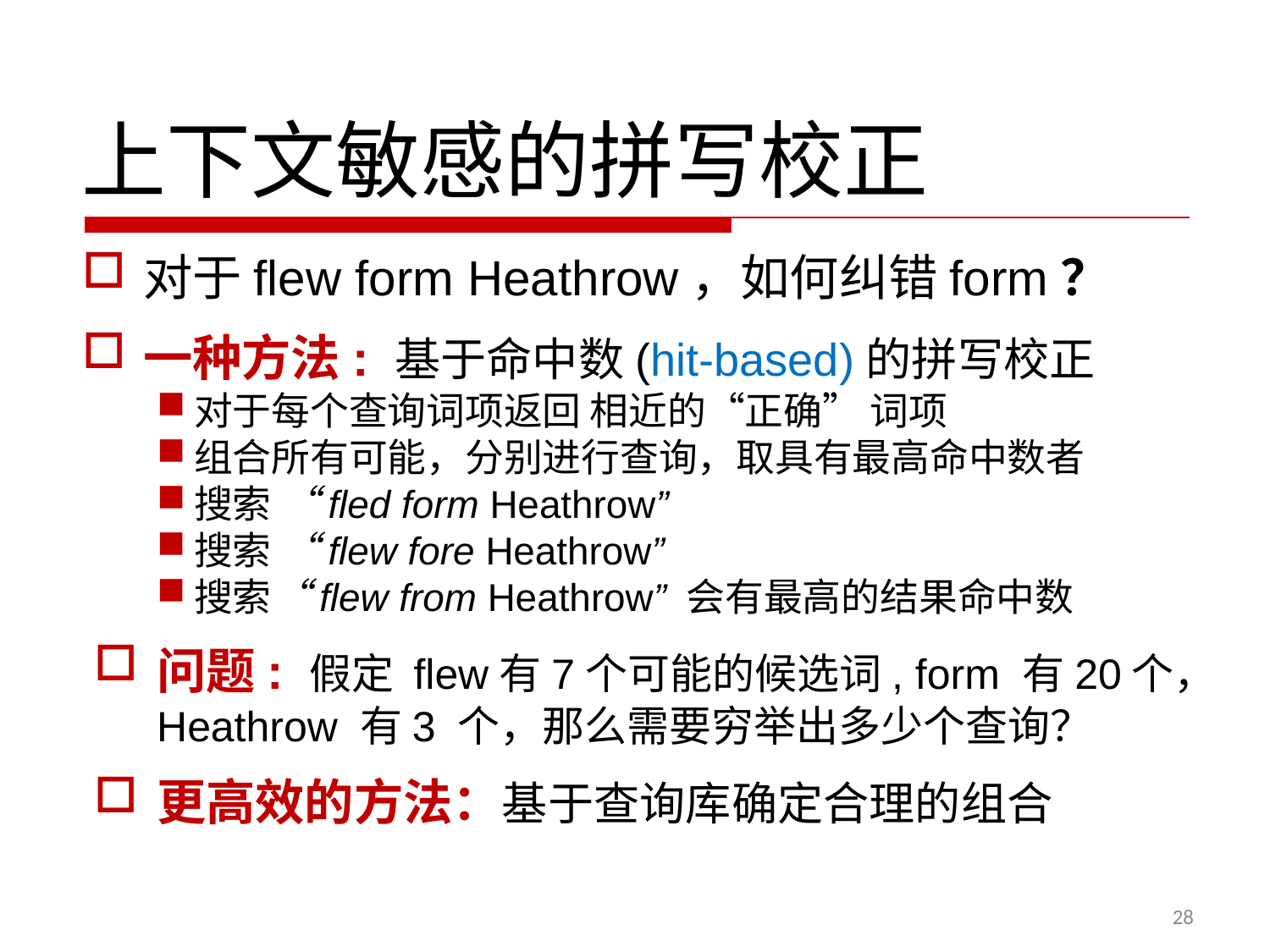

上下文敏感的拼写校正
对于flew form Heathrow，如何纠错form？
一种方法: 基于命中数(hit-based)的拼写校正
对于每个查询词项返回 相近的“正确” 词项
组合所有可能，分别进行查询，取具有最高命中数者
搜索 “fled form Heathrow”
搜索 “flew fore Heathrow”
搜索“flew from Heathrow” 会有最高的结果命中数
问题: 假定 flew有7个可能的候选词, form 有20个， Heathrow 有3 个，那么需要穷举出多少个查询？
更高效的方法：基于查询库确定合理的组合
28